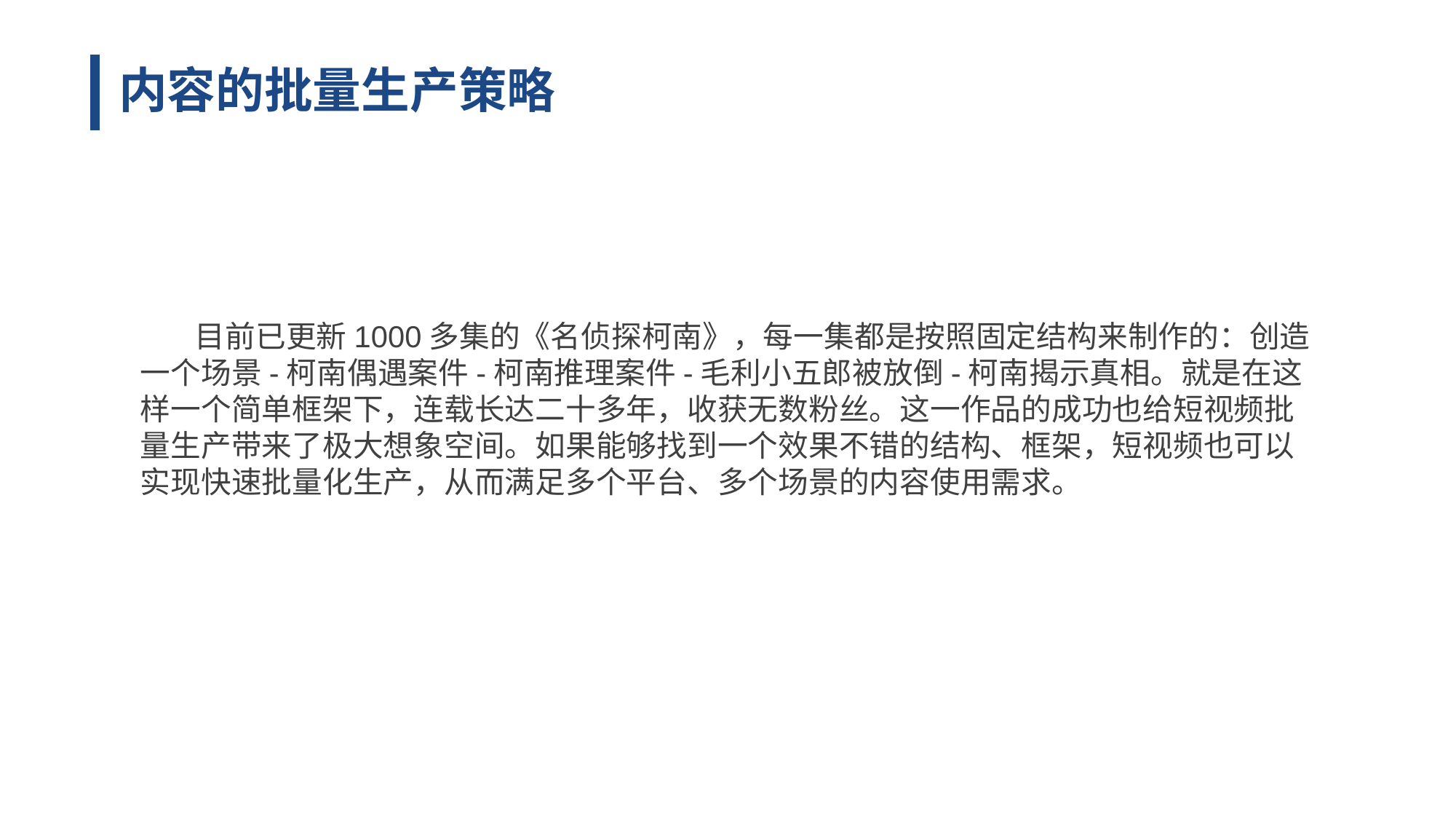

内容的批量生产策略
目前已更新1000多集的《名侦探柯南》，每一集都是按照固定结构来制作的：创造一个场景-柯南偶遇案件-柯南推理案件-毛利小五郎被放倒-柯南揭示真相。就是在这样一个简单框架下，连载长达二十多年，收获无数粉丝。这一作品的成功也给短视频批量生产带来了极大想象空间。如果能够找到一个效果不错的结构、框架，短视频也可以实现快速批量化生产，从而满足多个平台、多个场景的内容使用需求。